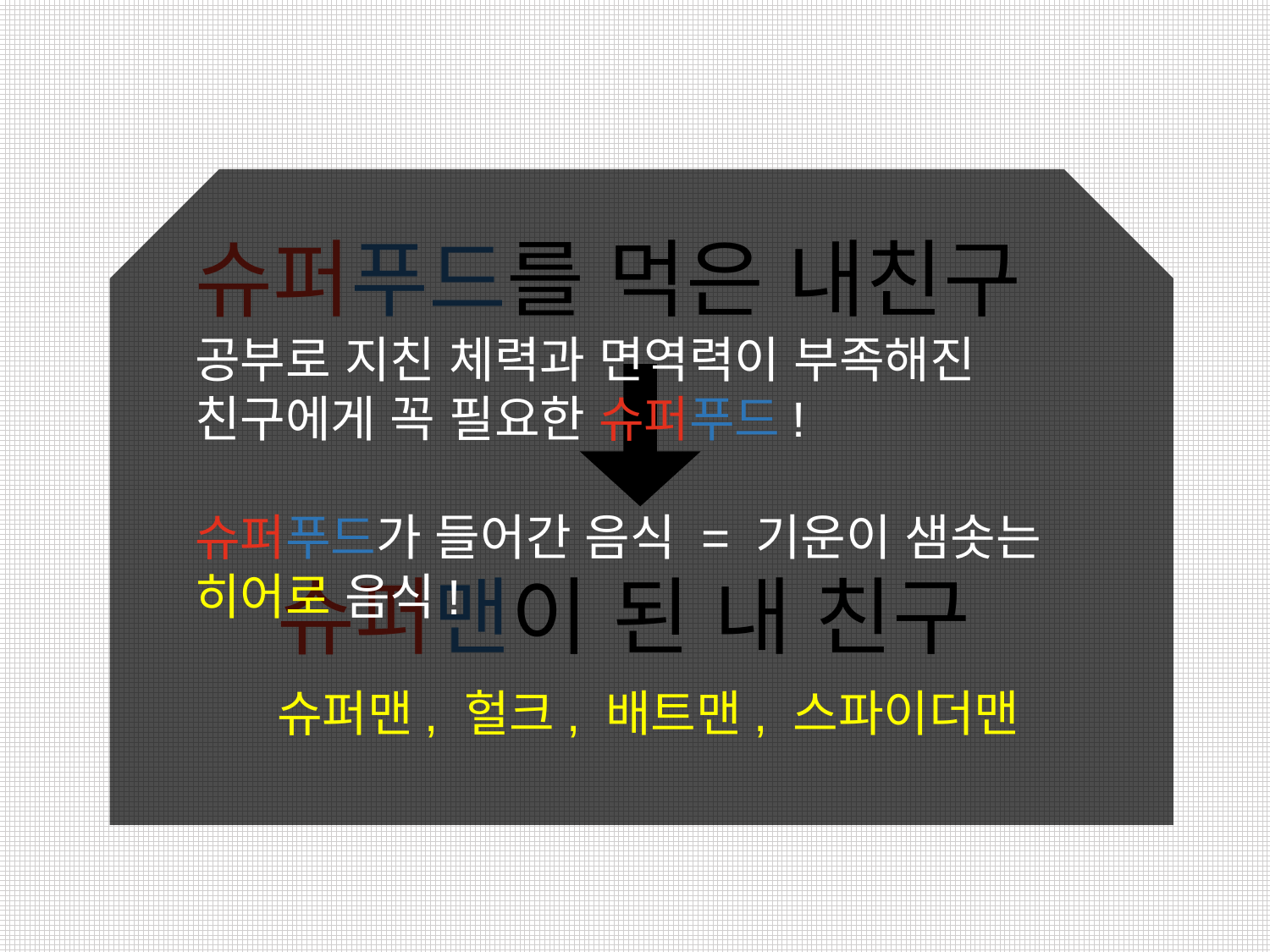

슈퍼푸드를 먹은 내친구
공부로 지친 체력과 면역력이 부족해진 친구에게 꼭 필요한 슈퍼푸드!

슈퍼푸드가 들어간 음식 = 기운이 샘솟는 히어로 음식!

슈퍼맨이 된 내 친구
슈퍼맨, 헐크, 배트맨, 스파이더맨